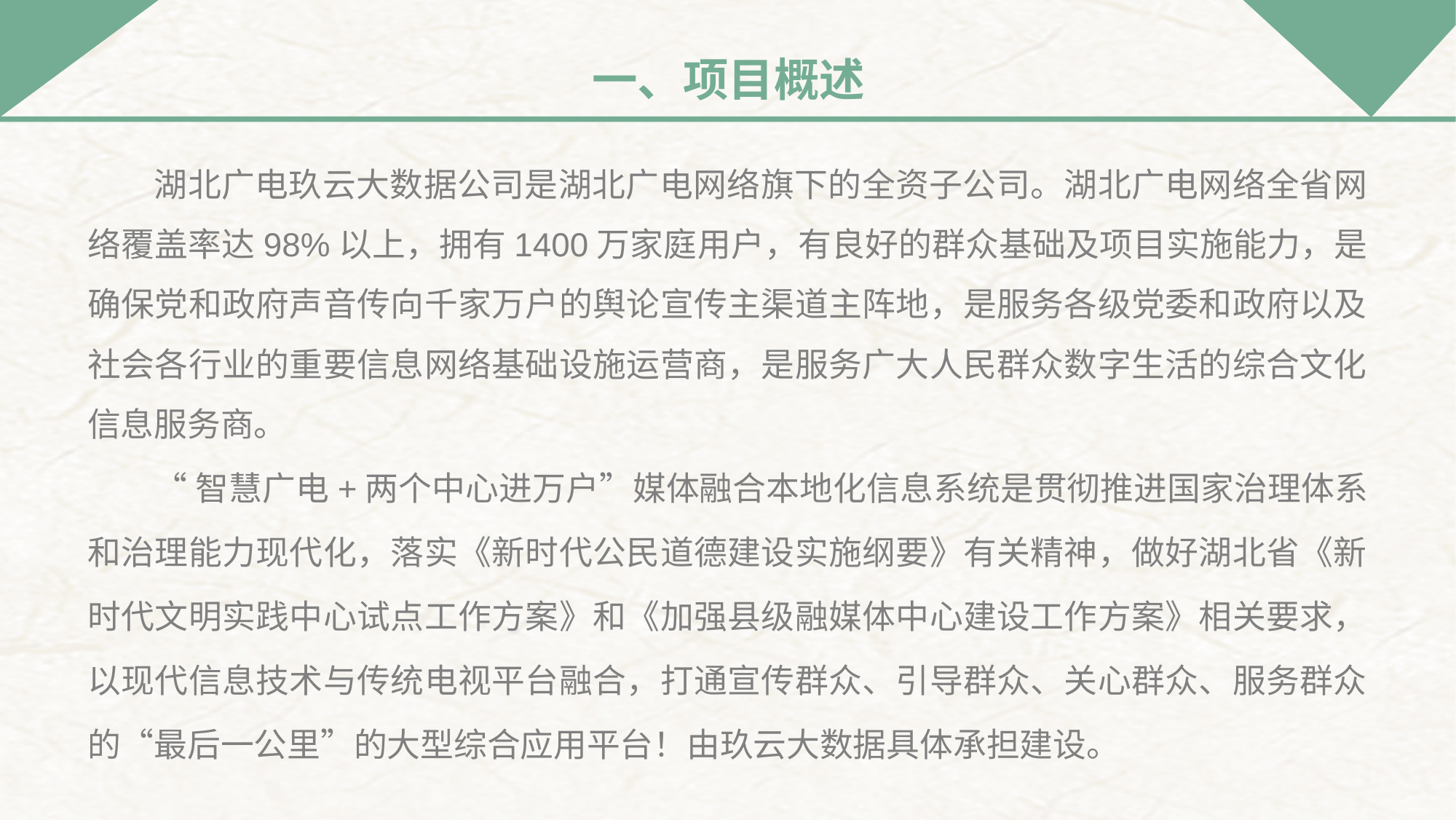

一、项目概述

湖北广电玖云大数据公司是湖北广电网络旗下的全资子公司。湖北广电网络全省网络覆盖率达98%以上，拥有1400万家庭用户，有良好的群众基础及项目实施能力，是确保党和政府声音传向千家万户的舆论宣传主渠道主阵地，是服务各级党委和政府以及社会各行业的重要信息网络基础设施运营商，是服务广大人民群众数字生活的综合文化信息服务商。
“智慧广电+两个中心进万户”媒体融合本地化信息系统是贯彻推进国家治理体系和治理能力现代化，落实《新时代公民道德建设实施纲要》有关精神，做好湖北省《新时代文明实践中心试点工作方案》和《加强县级融媒体中心建设工作方案》相关要求，以现代信息技术与传统电视平台融合，打通宣传群众、引导群众、关心群众、服务群众的“最后一公里”的大型综合应用平台！由玖云大数据具体承担建设。